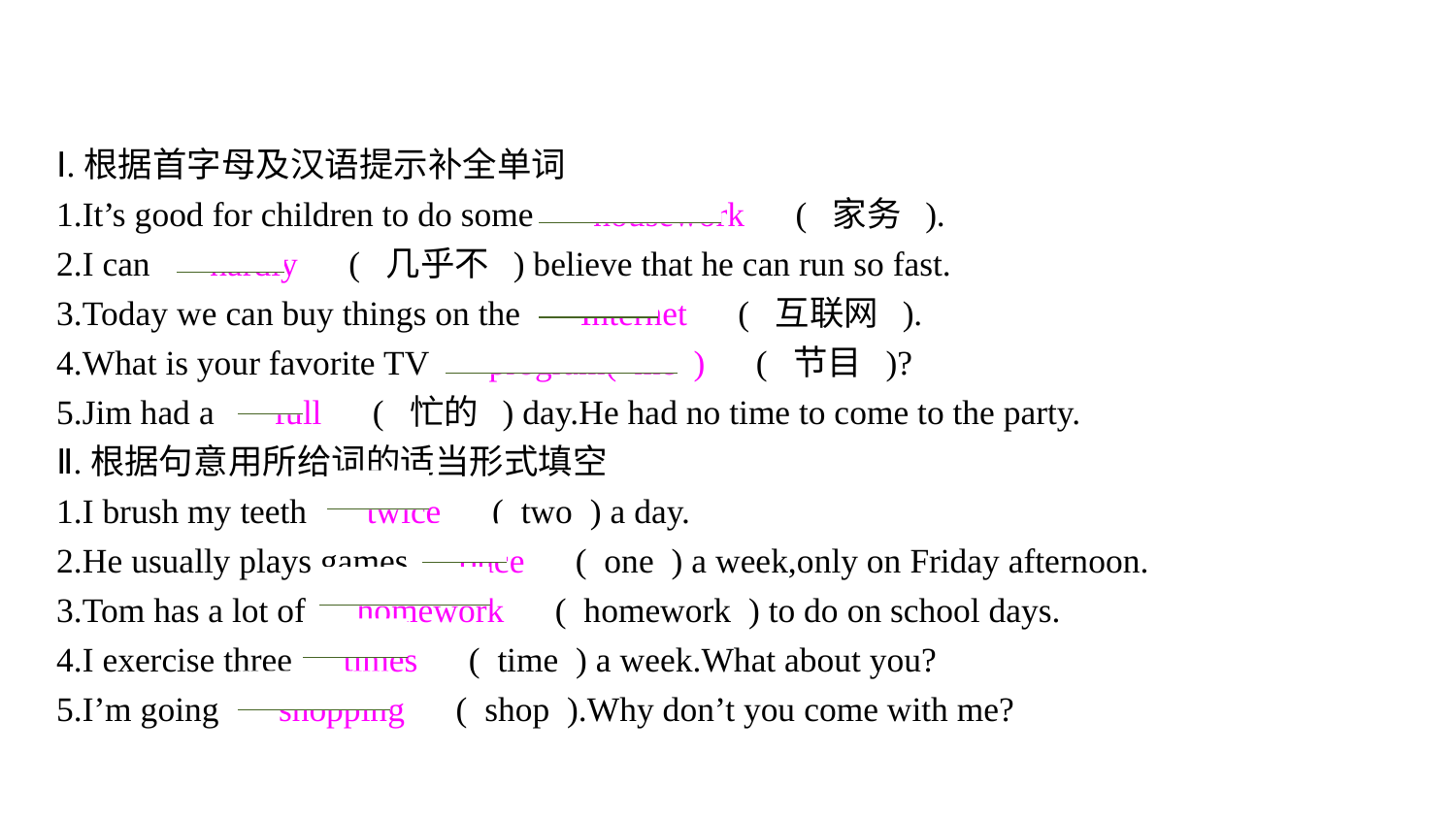

Ⅰ.根据首字母及汉语提示补全单词
1.It’s good for children to do some 　housework　(  家务  ).
2.I can 　hardly　(  几乎不  ) believe that he can run so fast.
3.Today we can buy things on the 　Internet　(  互联网  ).
4.What is your favorite TV 　program(  me  )　(  节目  )?
5.Jim had a 　full　(  忙的  ) day.He had no time to come to the party.
Ⅱ.根据句意用所给词的适当形式填空
1.I brush my teeth 　twice　(  two  ) a day.
2.He usually plays games　once　(  one  ) a week,only on Friday afternoon.
3.Tom has a lot of　homework　(  homework  ) to do on school days.
4.I exercise three　times　(  time  ) a week.What about you?
5.I’m going 　shopping　(  shop  ).Why don’t you come with me?